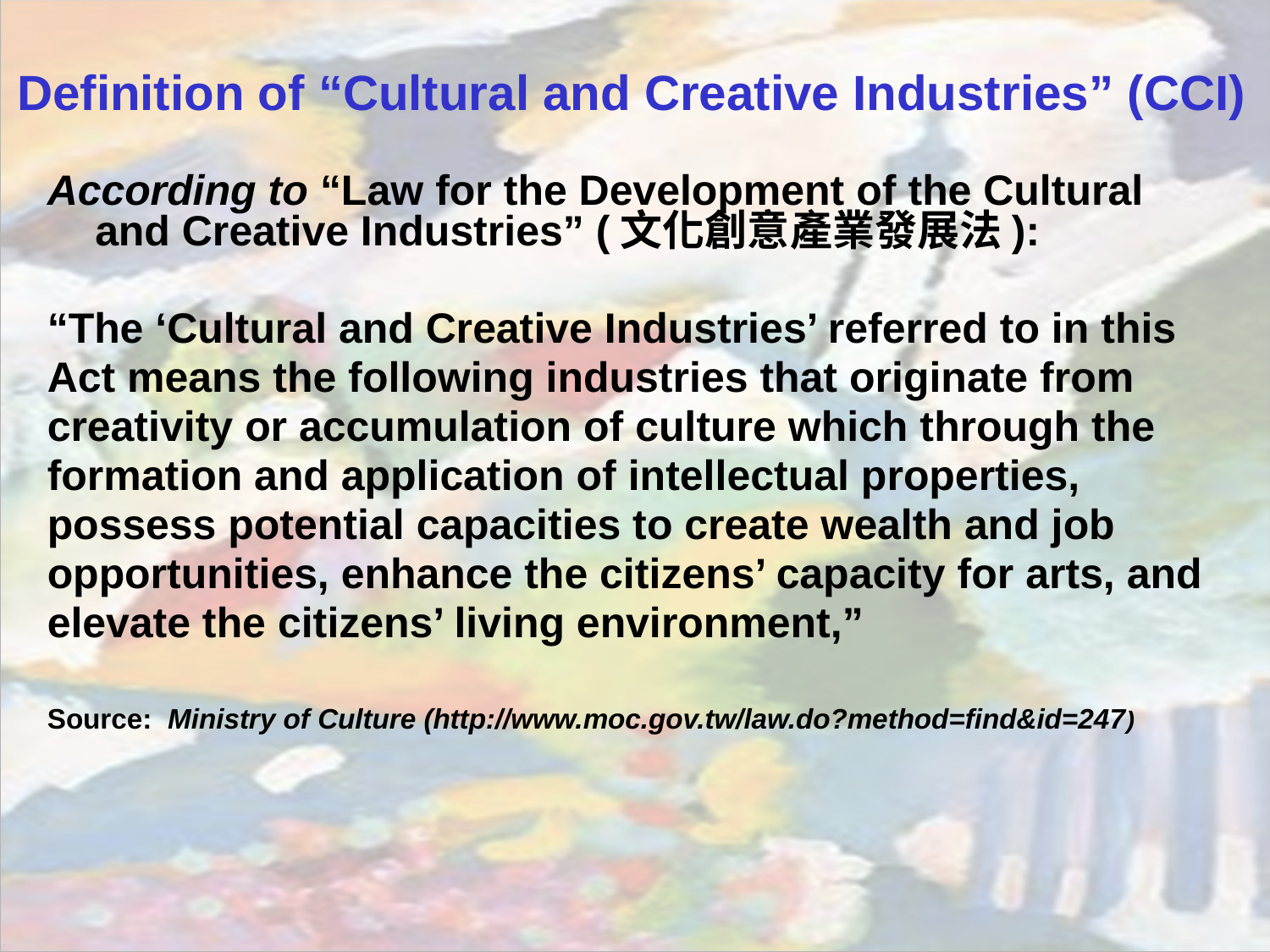

Definition of “Cultural and Creative Industries” (CCI)
According to “Law for the Development of the Cultural and Creative Industries” (文化創意產業發展法):

“The ‘Cultural and Creative Industries’ referred to in this
Act means the following industries that originate from
creativity or accumulation of culture which through the
formation and application of intellectual properties,
possess potential capacities to create wealth and job
opportunities, enhance the citizens’ capacity for arts, and
elevate the citizens’ living environment,”

Source:  Ministry of Culture (http://www.moc.gov.tw/law.do?method=find&id=247)